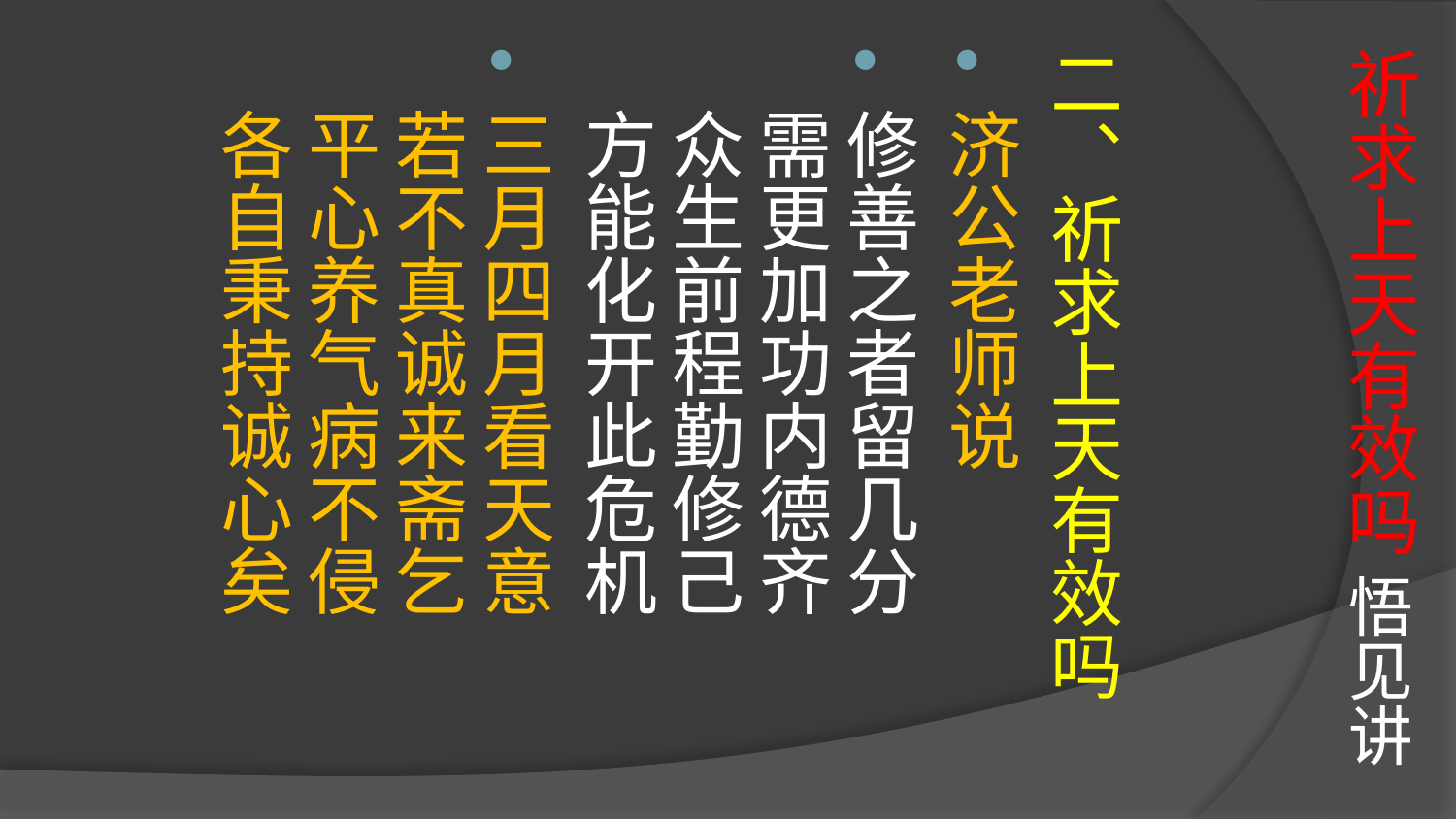

# 祈求上天有效吗 悟见讲
二、祈求上天有效吗
济公老师说
修善之者留几分
需更加功内德齐
众生前程勤修己
方能化开此危机
三月四月看天意
若不真诚来斋乞
平心养气病不侵
各自秉持诚心矣